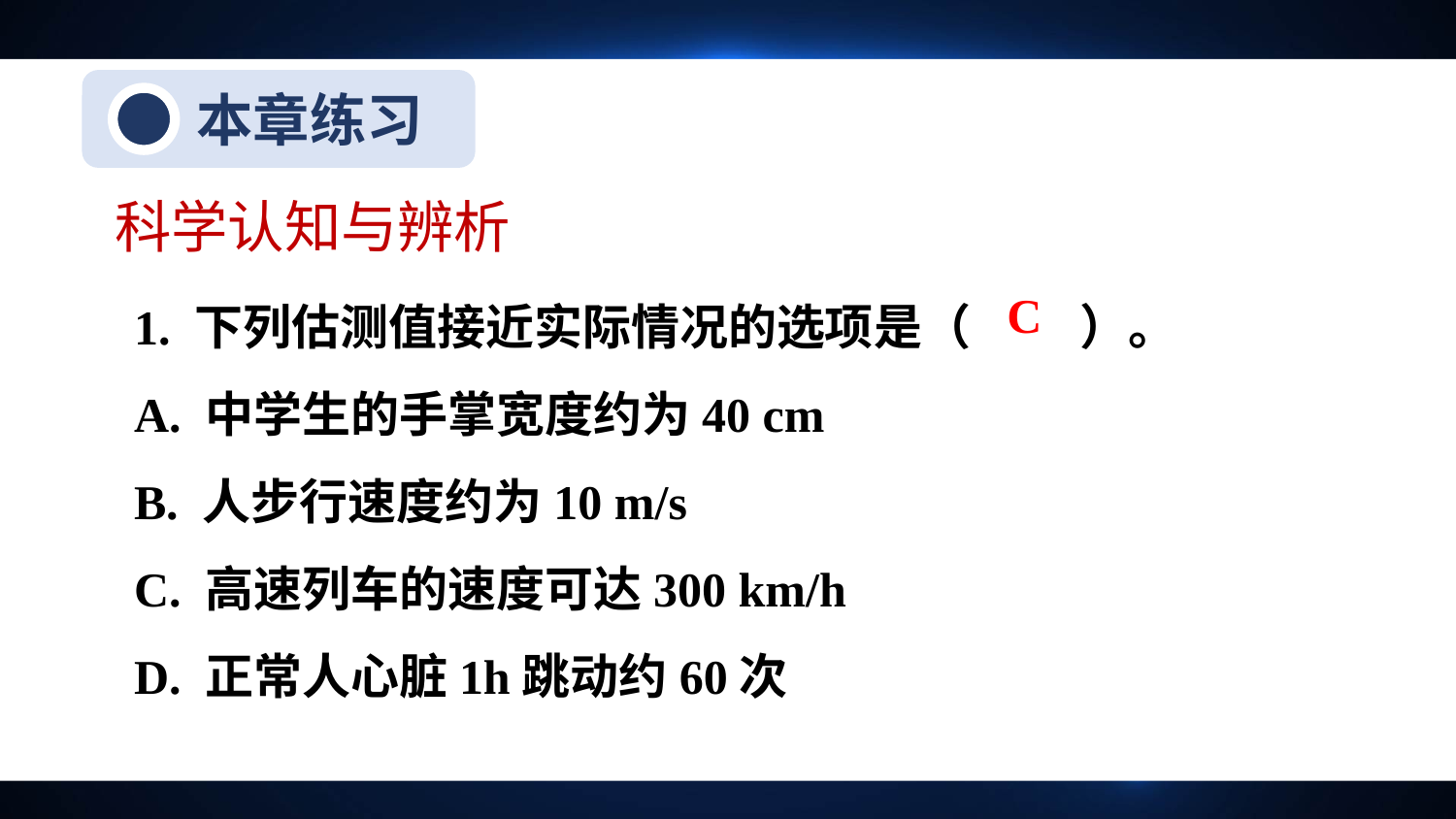

本章练习

科学认知与辨析
1. 下列估测值接近实际情况的选项是（          ）。
A. 中学生的手掌宽度约为40 cm
B. 人步行速度约为10 m/s
C. 高速列车的速度可达300 km/h
D. 正常人心脏1h跳动约60次
C